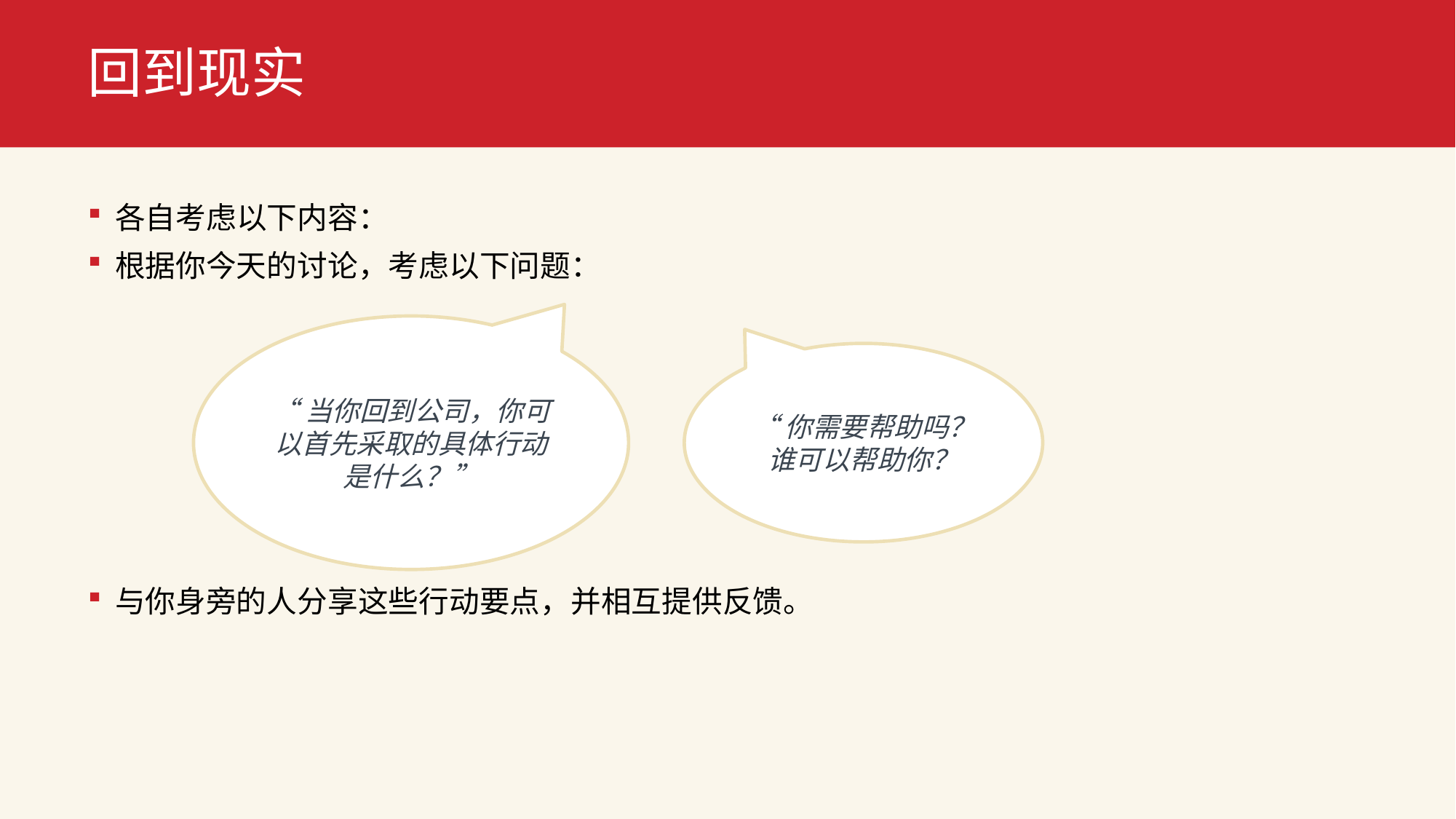

# 回到现实
各自考虑以下内容：
根据你今天的讨论，考虑以下问题：

与你身旁的人分享这些行动要点，并相互提供反馈。
“当你回到公司，你可以首先采取的具体行动是什么？”
“你需要帮助吗？谁可以帮助你？